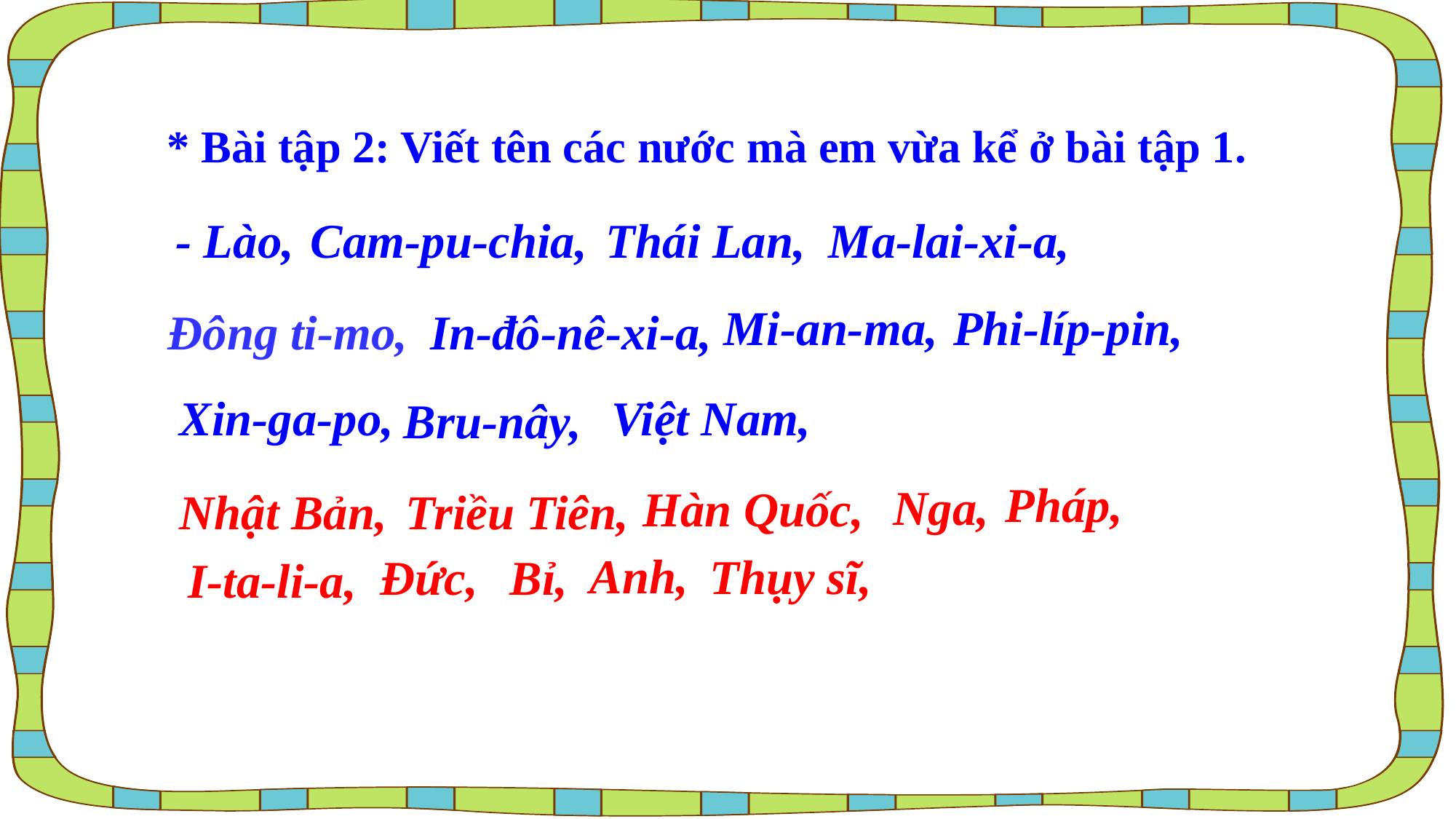

* Bài tập 2: Viết tên các nước mà em vừa kể ở bài tập 1.
Thái Lan,
Cam-pu-chia,
- Lào,
Ma-lai-xi-a,
Phi-líp-pin,
Mi-an-ma,
Đông ti-mo,
 In-đô-nê-xi-a,
Xin-ga-po,
Việt Nam,
Bru-nây,
Pháp,
 Nga,
Hàn Quốc,
Nhật Bản,
Triều Tiên,
添加标题
添加标题
添加标题
Anh,
Thụy sĩ,
Bỉ,
Đức,
I-ta-li-a,
This PPT template for the rice husk designer
添加标题
This PPT template for the rice husk designer
This PPT template for the rice husk designer
This PPT template for the rice husk designer